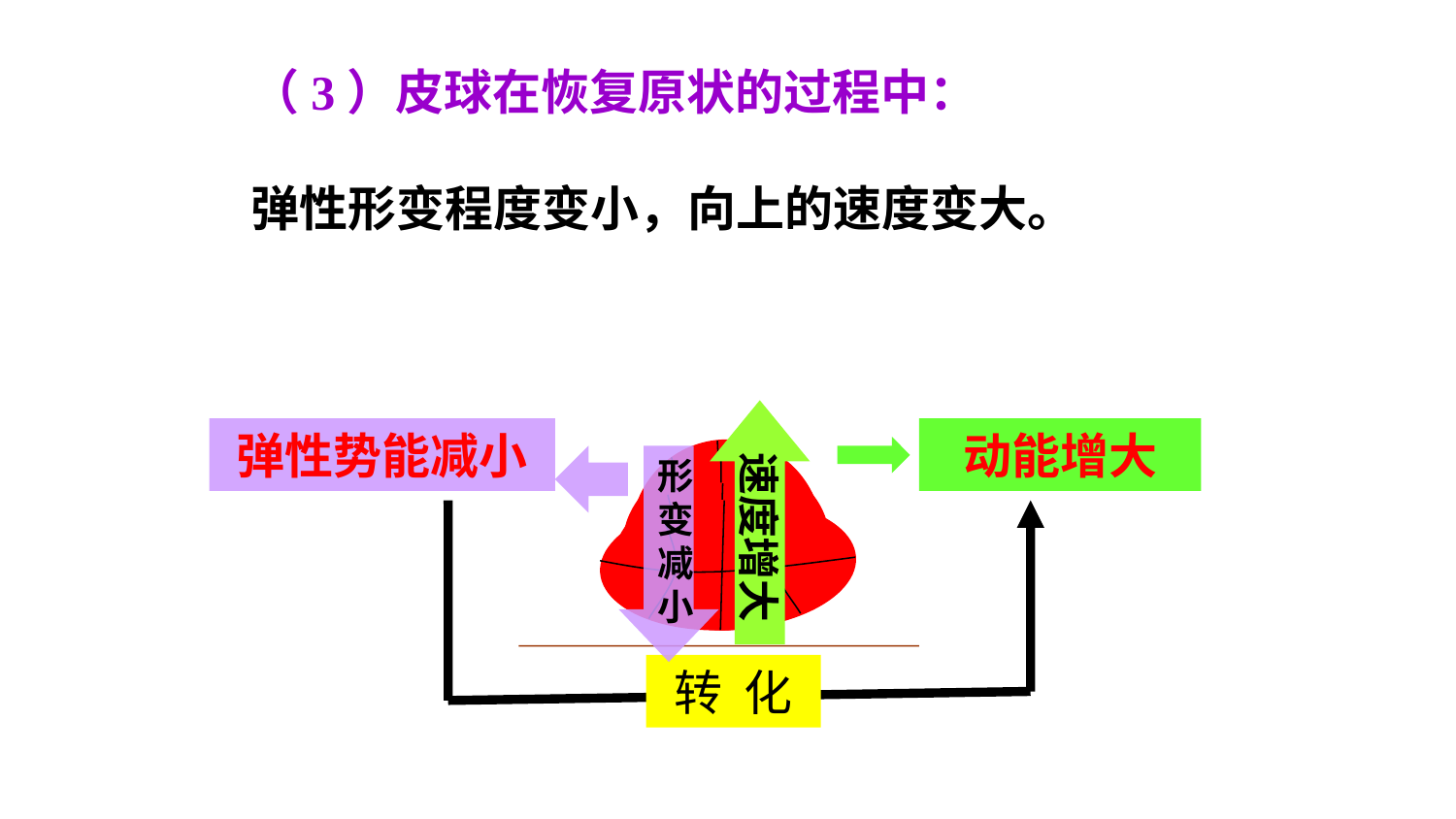

（3）皮球在恢复原状的过程中：

弹性形变程度变小，向上的速度变大。
速度增大
弹性势能减小
动能增大

形变减小

转  化